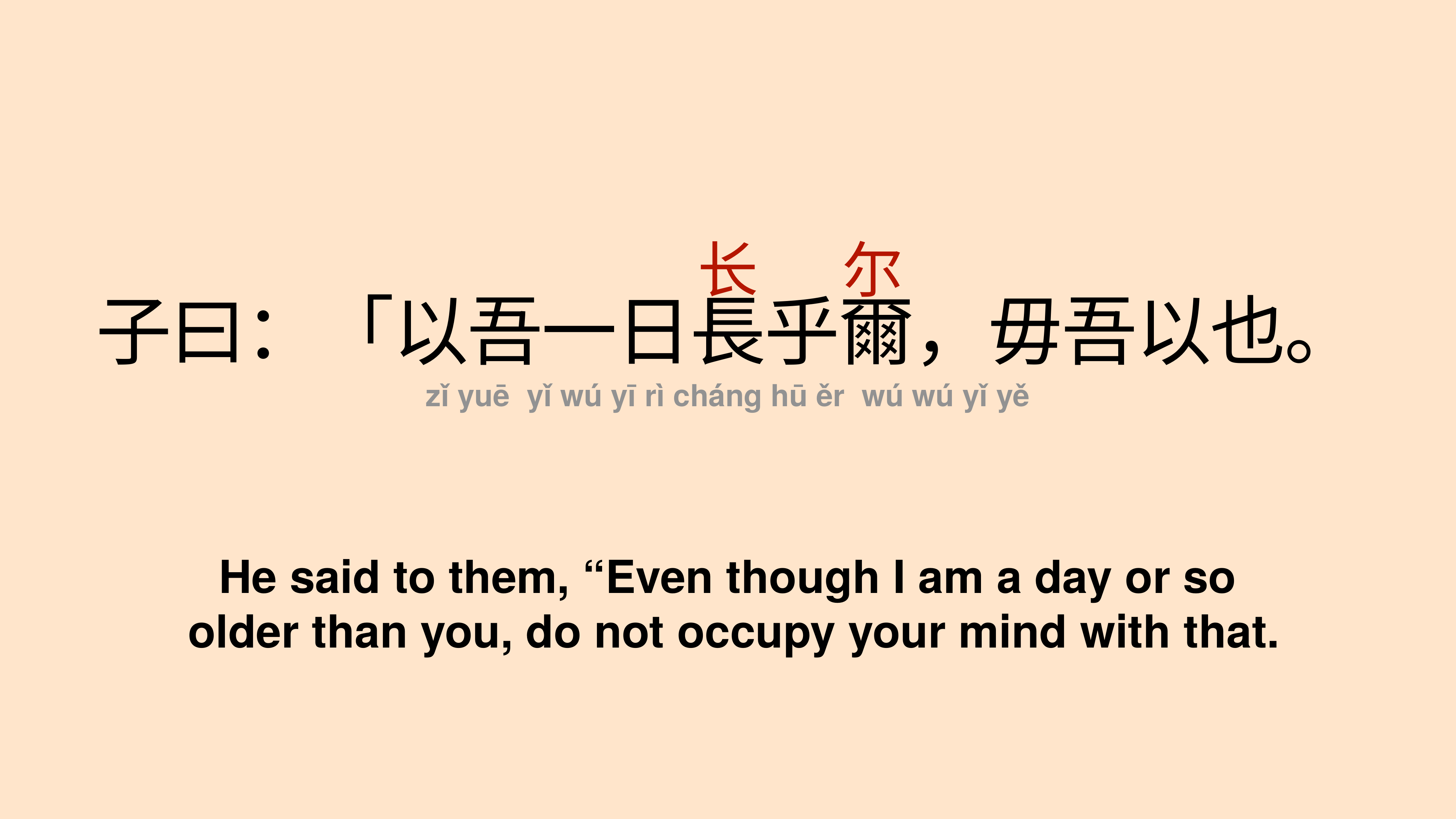

长
尔
子曰：「以吾一日長乎爾，毋吾以也。
zǐ yuē  yǐ wú yī rì cháng hū ěr  wú wú yǐ yě
He said to them, “Even though I am a day or so
 older than you, do not occupy your mind with that.